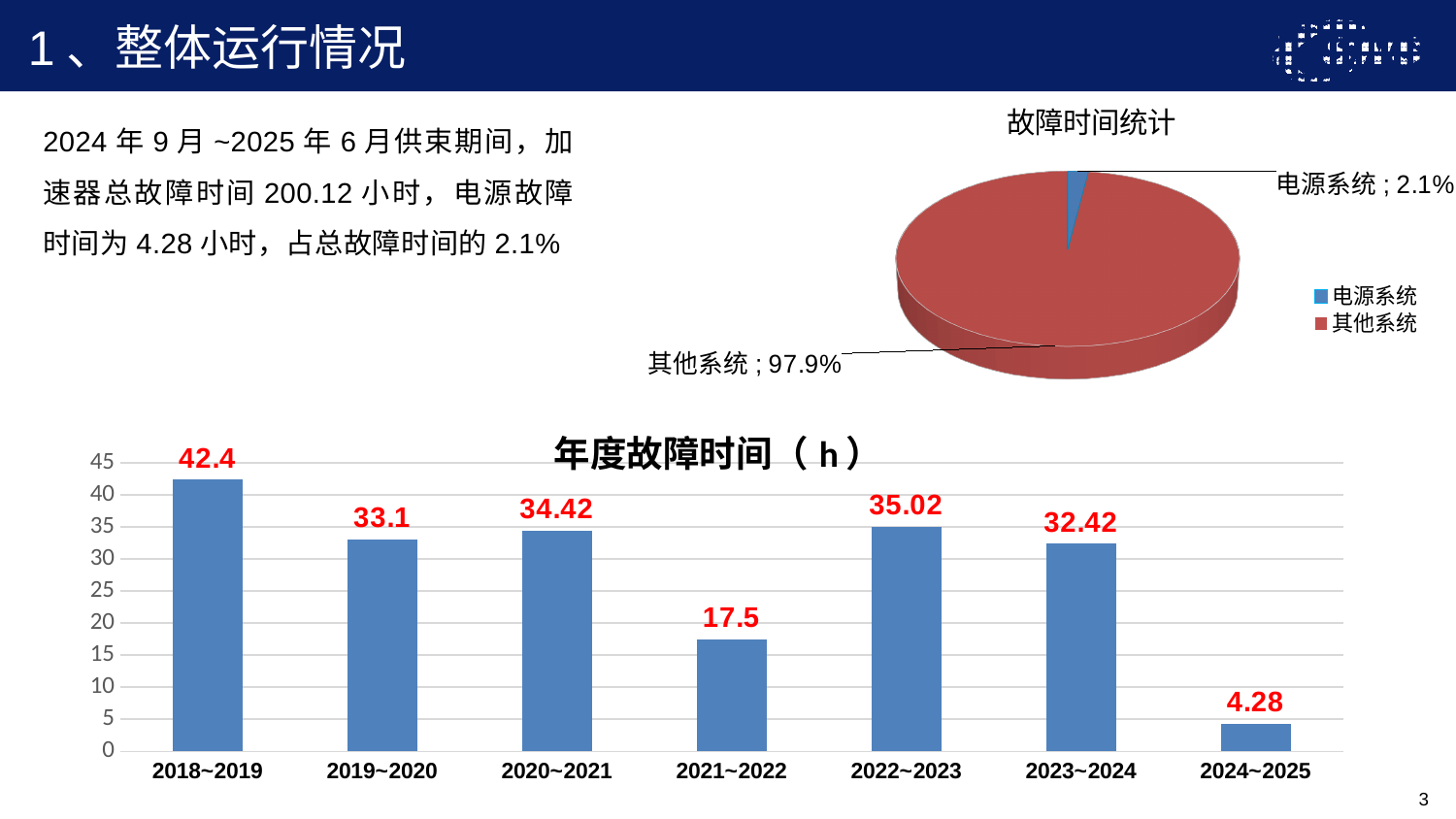

# 1、整体运行情况

[unsupported chart]

2024年9月~2025年6月供束期间，加速器总故障时间200.12小时，电源故障时间为4.28小时，占总故障时间的2.1%

### Chart: 年度故障时间（h）

| Category | 故障时间（h） |
|---|---|
| 2018~2019 | 42.4 |
| 2019~2020 | 33.1 |
| 2020~2021 | 34.42 |
| 2021~2022 | 17.5 |
| 2022~2023 | 35.02 |
| 2023~2024 | 32.42 |
| 2024~2025 | 4.28 |
3